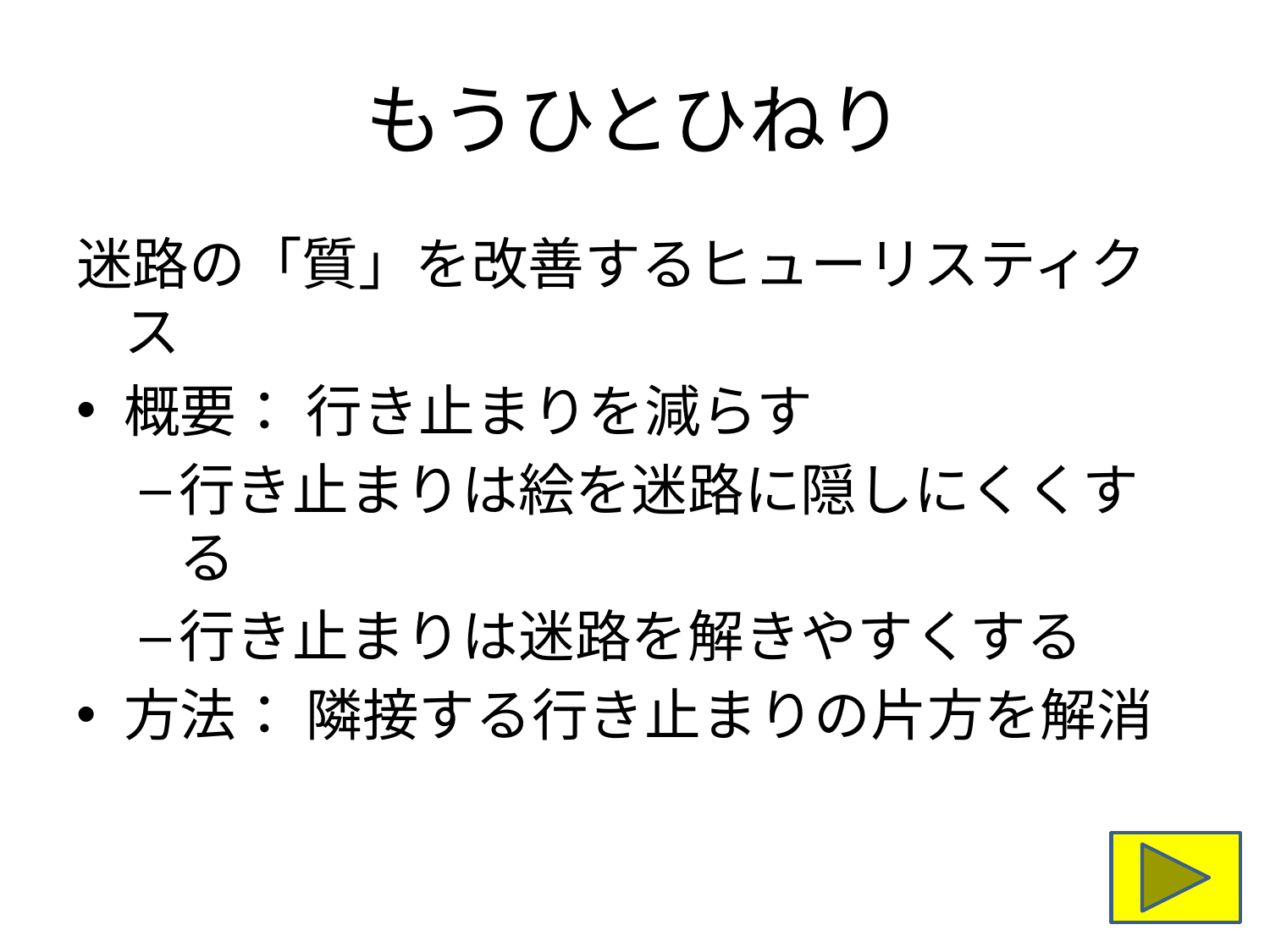

# もうひとひねり
迷路の「質」を改善するヒューリスティクス
概要： 行き止まりを減らす
行き止まりは絵を迷路に隠しにくくする
行き止まりは迷路を解きやすくする
方法： 隣接する行き止まりの片方を解消